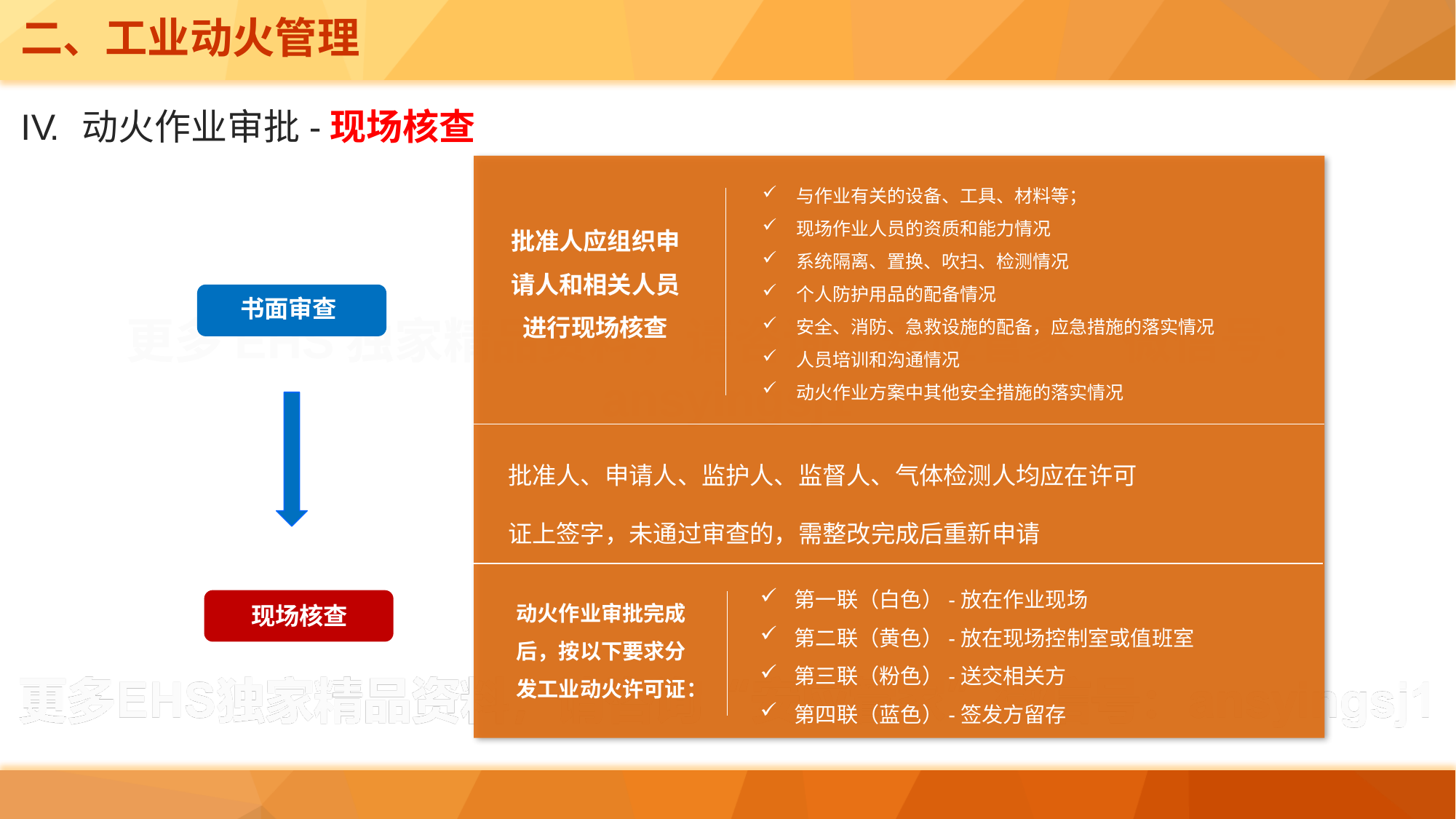

二、工业动火管理
动火作业审批-现场核查

与作业有关的设备、工具、材料等；
现场作业人员的资质和能力情况
系统隔离、置换、吹扫、检测情况
个人防护用品的配备情况
安全、消防、急救设施的配备，应急措施的落实情况
人员培训和沟通情况
动火作业方案中其他安全措施的落实情况
批准人应组织申请人和相关人员进行现场核查

书面审查

批准人、申请人、监护人、监督人、气体检测人均应在许可证上签字，未通过审查的，需整改完成后重新申请
第一联（白色）-放在作业现场
第二联（黄色）-放在现场控制室或值班室
第三联（粉色）-送交相关方
第四联（蓝色）-签发方留存
动火作业审批完成后，按以下要求分发工业动火许可证：

现场核查